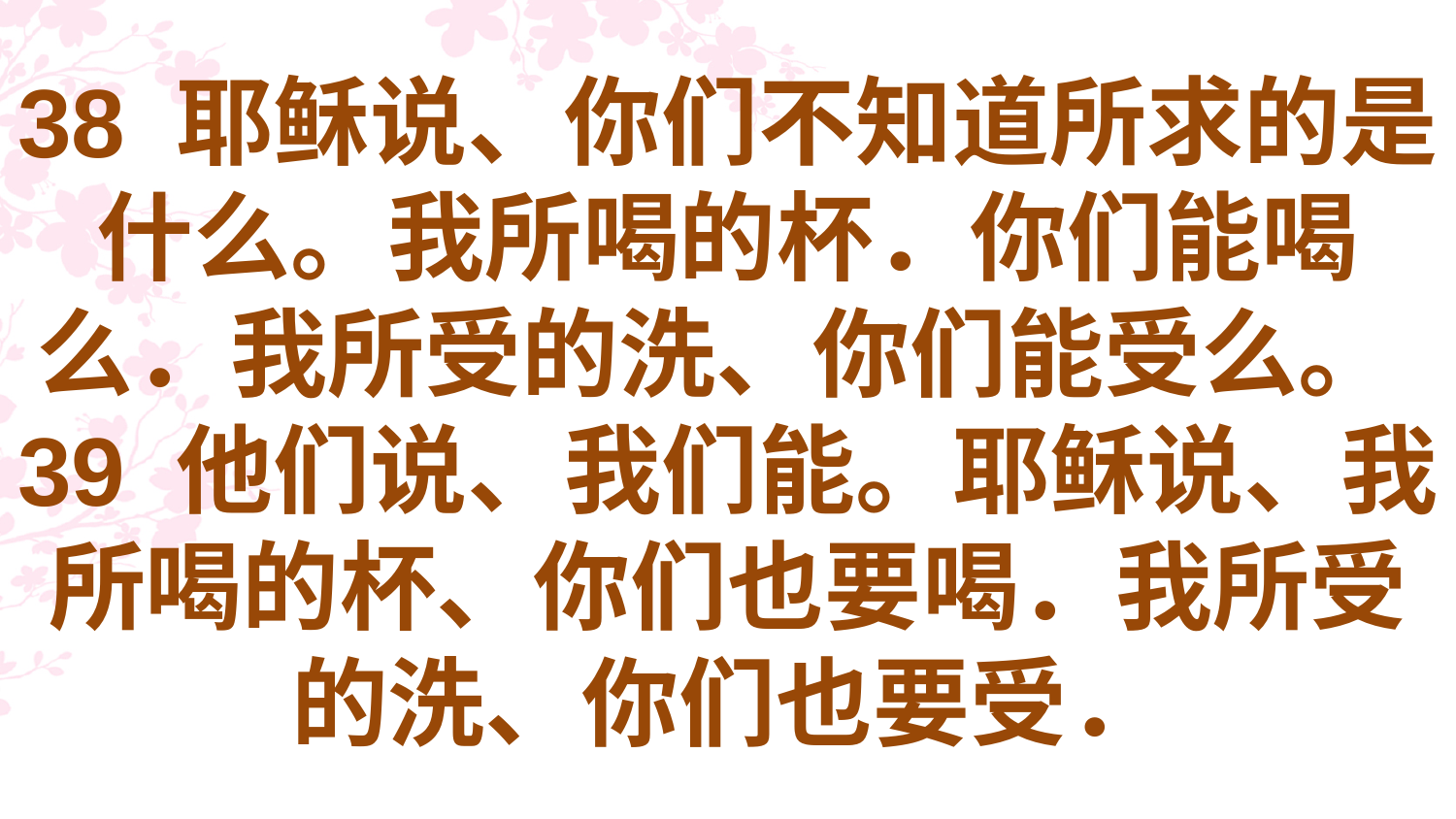

38 耶稣说、你们不知道所求的是什么。我所喝的杯．你们能喝么．我所受的洗、你们能受么。39 他们说、我们能。耶稣说、我所喝的杯、你们也要喝．我所受的洗、你们也要受．